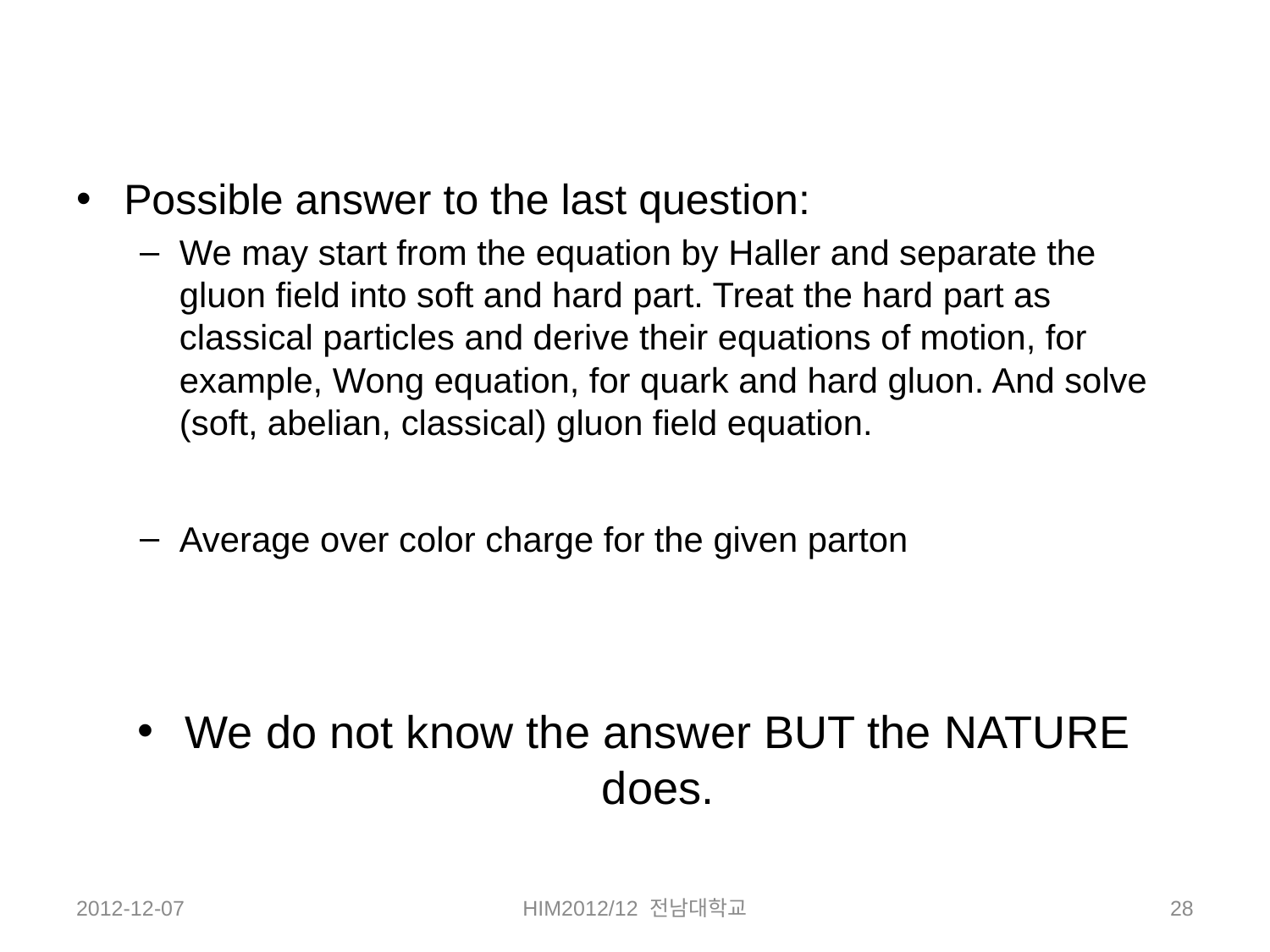

#
Possible answer to the last question:
We may start from the equation by Haller and separate the gluon field into soft and hard part. Treat the hard part as classical particles and derive their equations of motion, for example, Wong equation, for quark and hard gluon. And solve (soft, abelian, classical) gluon field equation.

Average over color charge for the given parton

We do not know the answer BUT the NATURE does.
2012-12-07
HIM2012/12 전남대학교
28